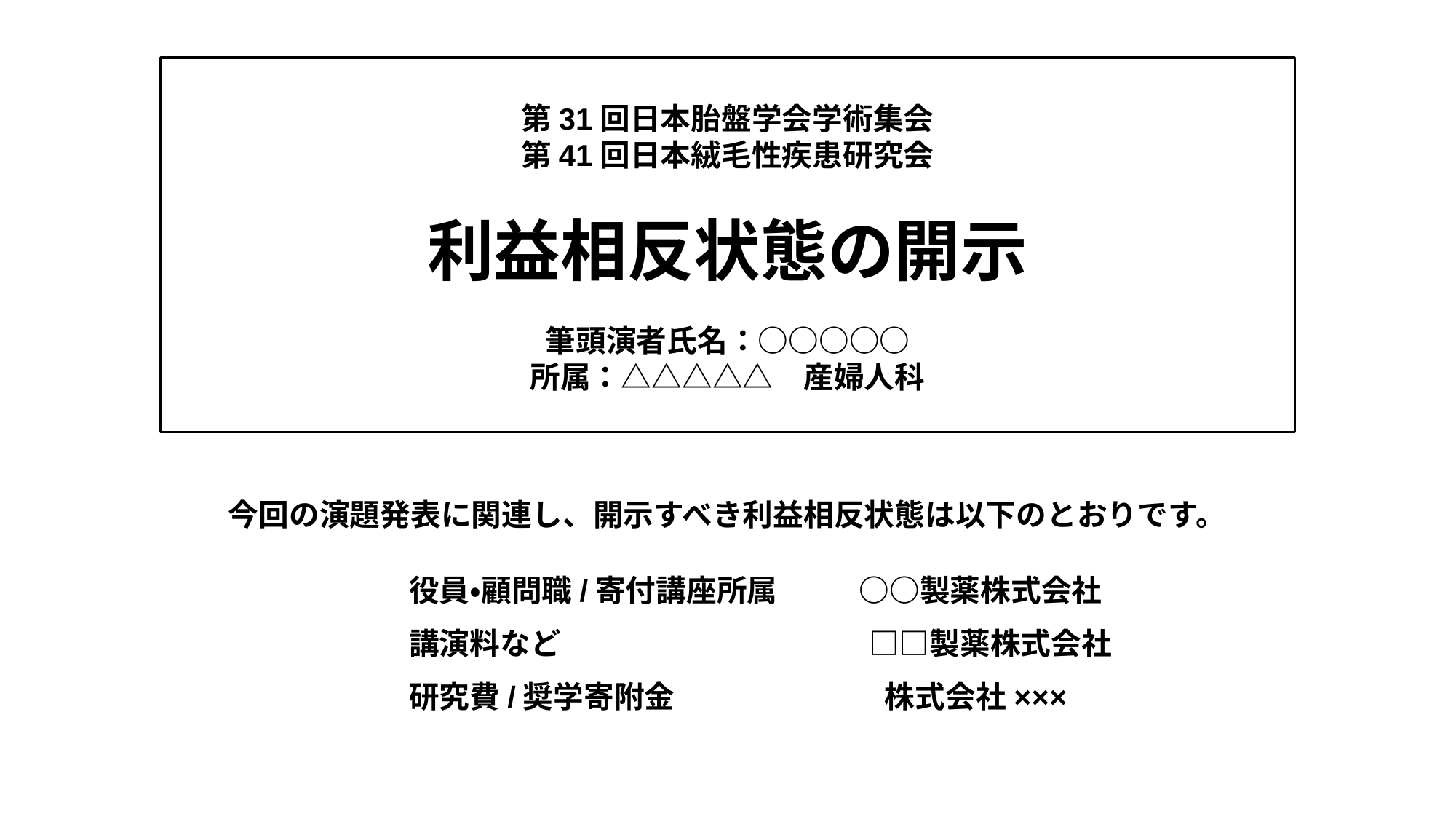

第31回日本胎盤学会学術集会
第41回日本絨毛性疾患研究会

利益相反状態の開示

筆頭演者氏名：○○○○○
所属：△△△△△　産婦人科

今回の演題発表に関連し、開示すべき利益相反状態は以下のとおりです。
役員・顧問職/寄付講座所属　　   ○○製薬株式会社
講演料など　　　　　　　　    　 □□製薬株式会社
研究費/奨学寄附金　　　　　    　株式会社×××